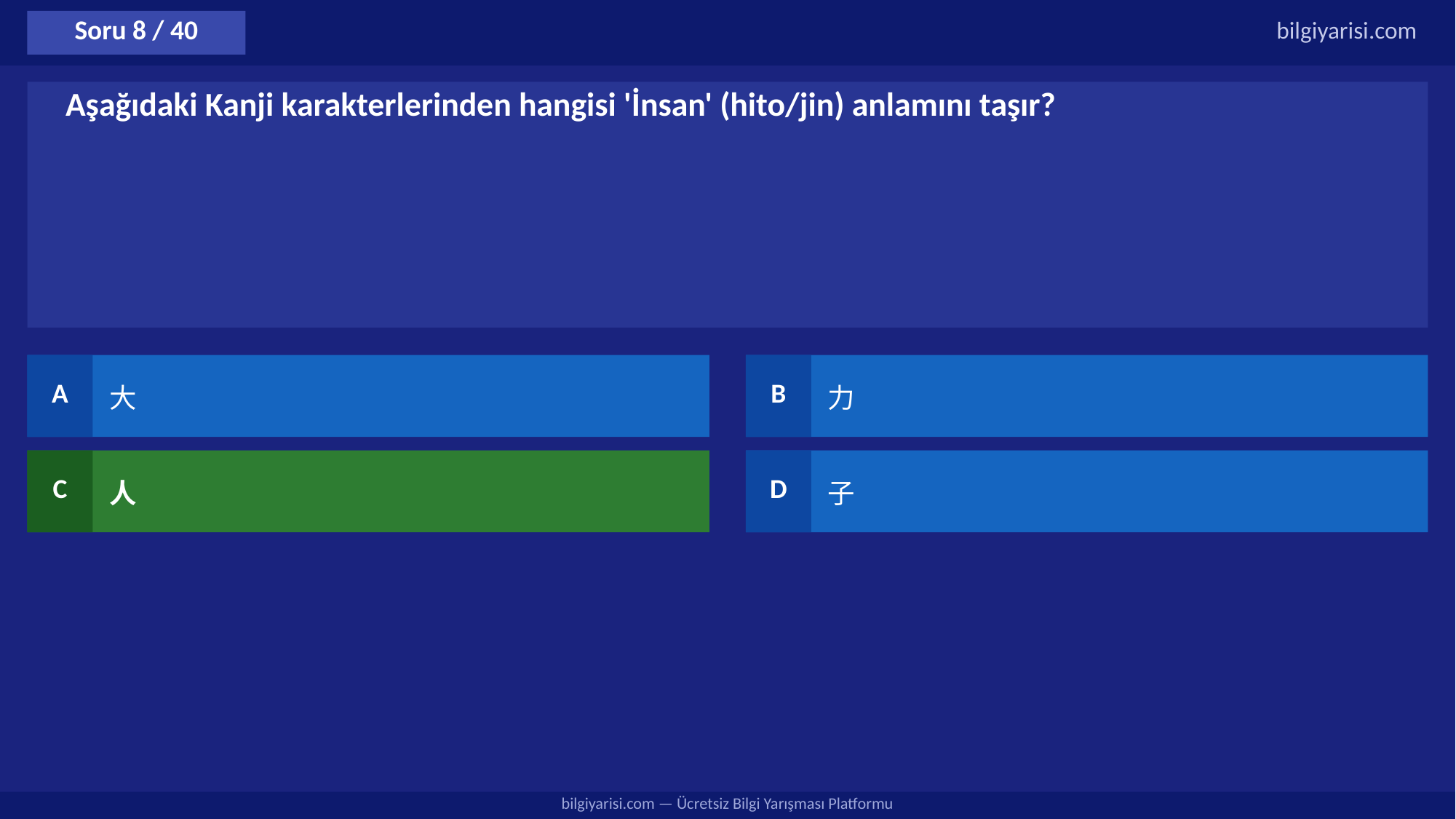

Soru 8 / 40
bilgiyarisi.com

Aşağıdaki Kanji karakterlerinden hangisi 'İnsan' (hito/jin) anlamını taşır?

A
大

B
力

C
人

D
子
bilgiyarisi.com — Ücretsiz Bilgi Yarışması Platformu